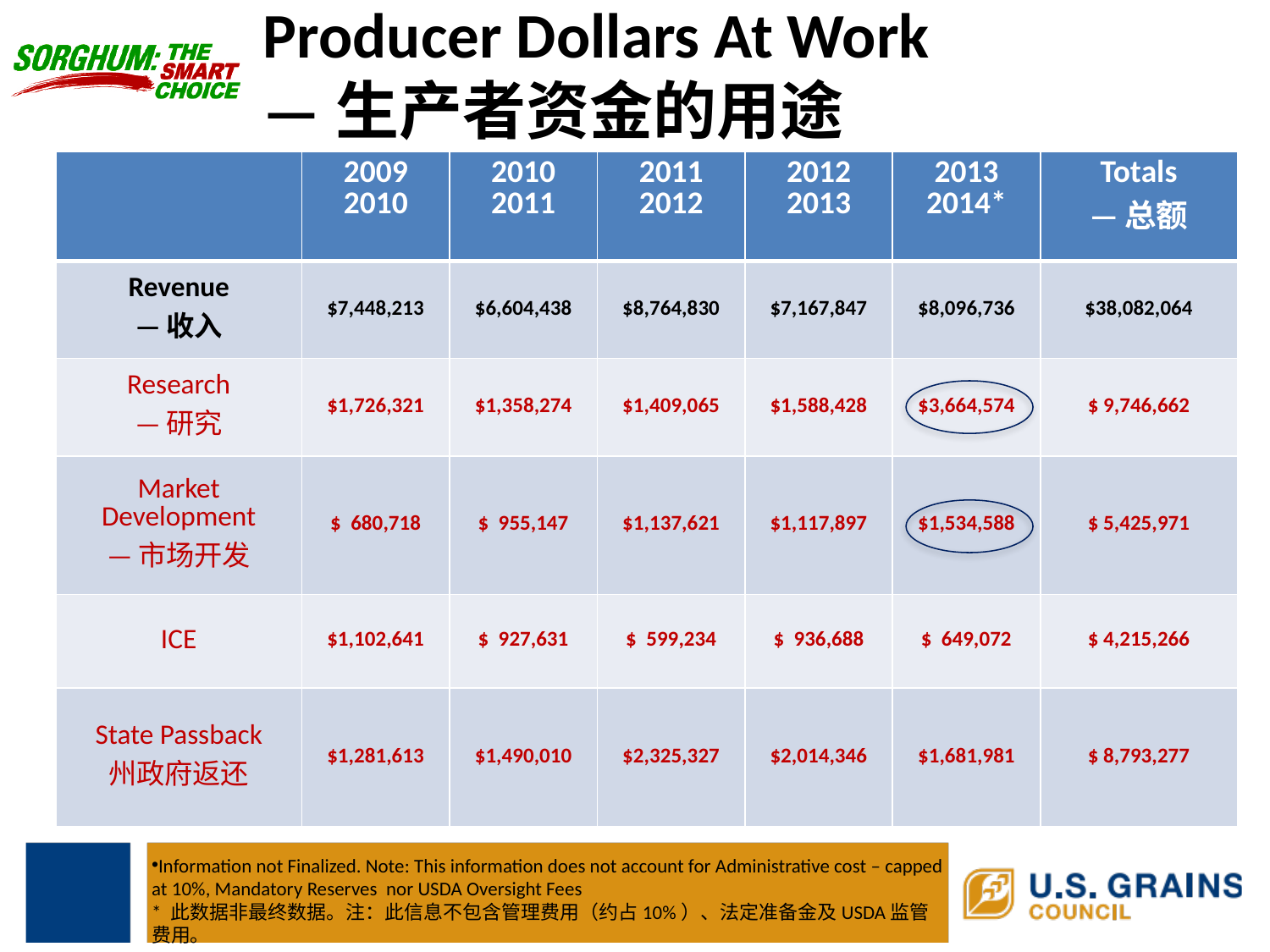

# Producer Dollars At Work —生产者资金的用途
|  | 2009 2010 | 2010 2011 | 2011 2012 | 2012 2013 | 2013 2014\* | Totals —总额 |
| --- | --- | --- | --- | --- | --- | --- |
| Revenue —收入 | $7,448,213 | $6,604,438 | $8,764,830 | $7,167,847 | $8,096,736 | $38,082,064 |
| Research —研究 | $1,726,321 | $1,358,274 | $1,409,065 | $1,588,428 | $3,664,574 | $ 9,746,662 |
| Market Development —市场开发 | $ 680,718 | $ 955,147 | $1,137,621 | $1,117,897 | $1,534,588 | $ 5,425,971 |
| ICE | $1,102,641 | $ 927,631 | $ 599,234 | $ 936,688 | $ 649,072 | $ 4,215,266 |
| State Passback 州政府返还 | $1,281,613 | $1,490,010 | $2,325,327 | $2,014,346 | $1,681,981 | $ 8,793,277 |

Information not Finalized. Note: This information does not account for Administrative cost – capped at 10%, Mandatory Reserves  nor USDA Oversight Fees
* 此数据非最终数据。注：此信息不包含管理费用（约占10%）、法定准备金及USDA监管费用。